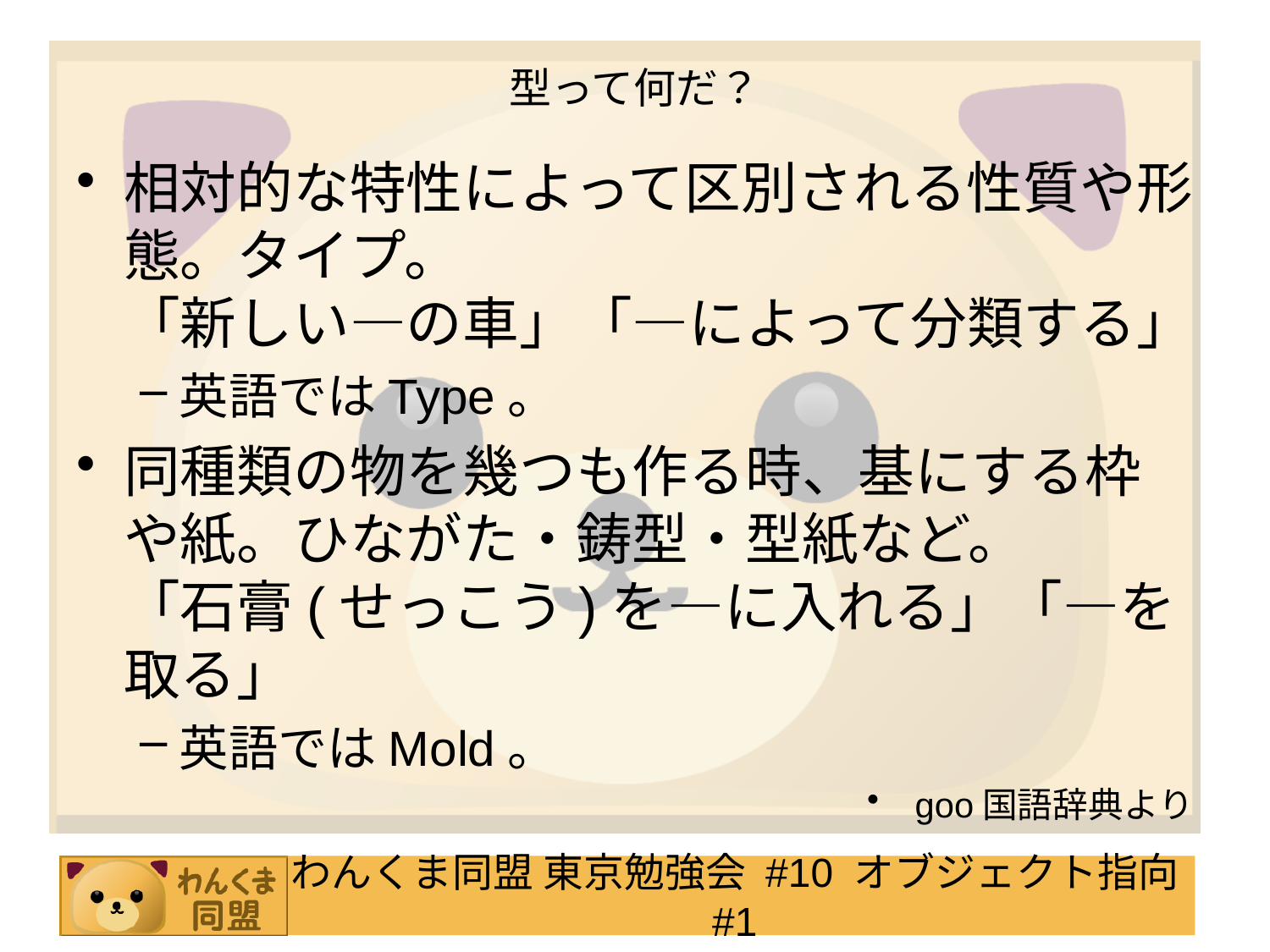

# 型って何だ？
相対的な特性によって区別される性質や形態。タイプ。
「新しい―の車」「―によって分類する」
英語ではType。
同種類の物を幾つも作る時、基にする枠や紙。ひながた・鋳型・型紙など。
「石膏(せっこう)を―に入れる」「―を取る」
英語ではMold。
goo国語辞典より